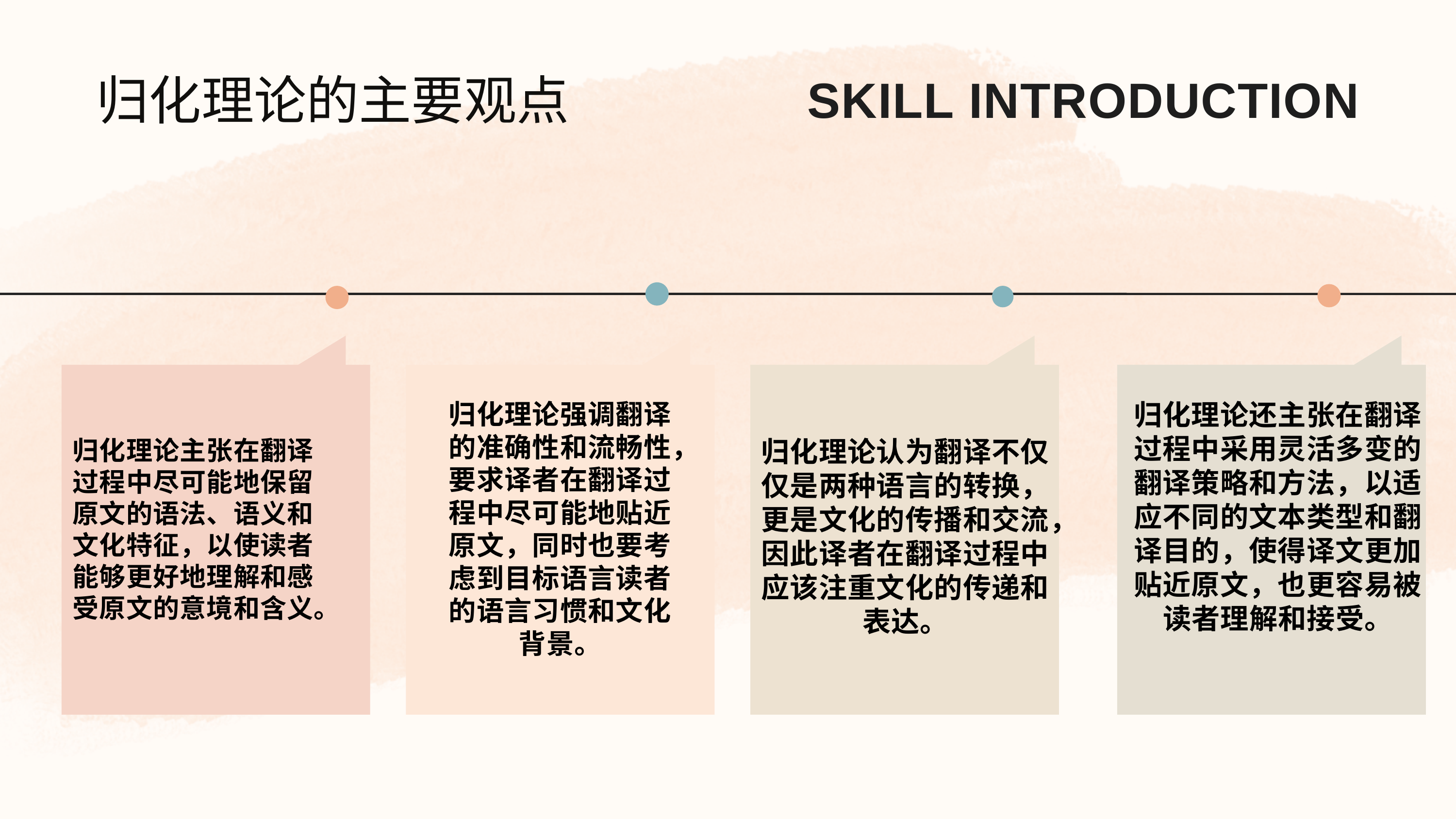

归化理论的主要观点
SKILL INTRODUCTION

归化理论强调翻译的准确性和流畅性，要求译者在翻译过程中尽可能地贴近原文，同时也要考虑到目标语言读者的语言习惯和文化背景。
归化理论还主张在翻译过程中采用灵活多变的翻译策略和方法，以适应不同的文本类型和翻译目的，使得译文更加贴近原文，也更容易被读者理解和接受。
归化理论主张在翻译过程中尽可能地保留原文的语法、语义和文化特征，以使读者能够更好地理解和感受原文的意境和含义。
归化理论认为翻译不仅仅是两种语言的转换，更是文化的传播和交流，因此译者在翻译过程中应该注重文化的传递和表达。